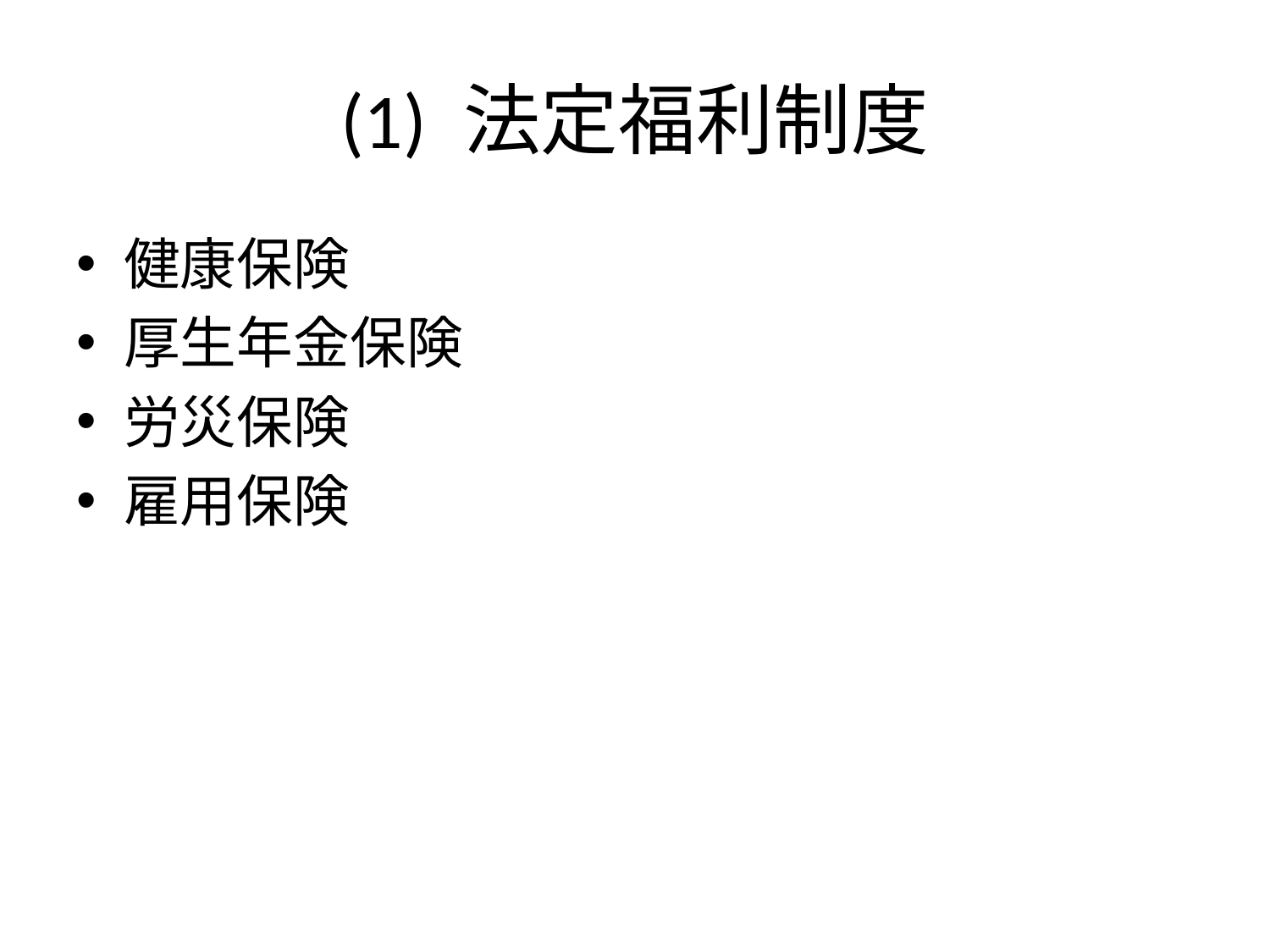

# (1) 法定福利制度
健康保険
厚生年金保険
労災保険
雇用保険